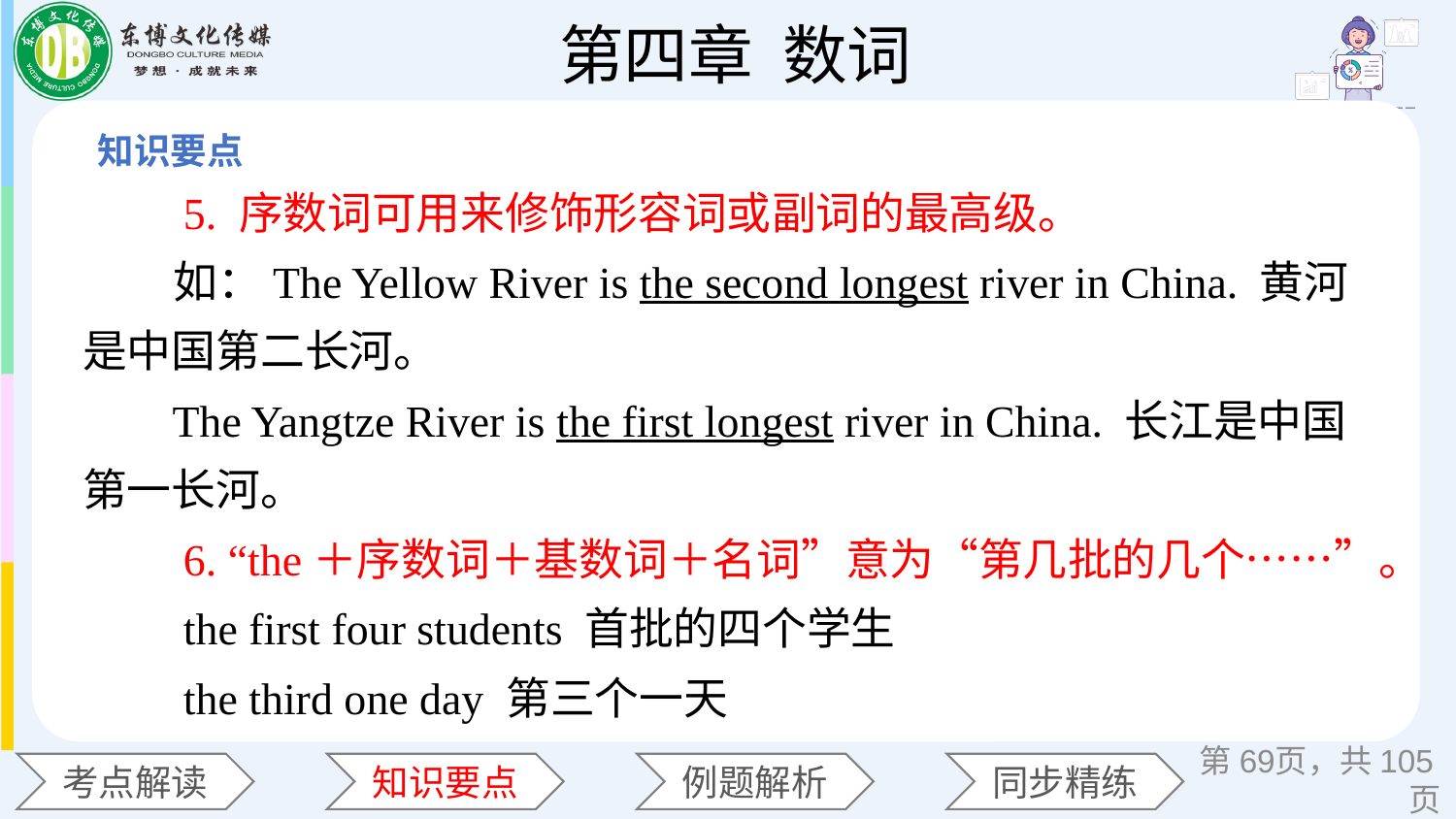

5. 序数词可用来修饰形容词或副词的最高级。
        如：The Yellow River is the second longest river in China. 黄河是中国第二长河。
        The Yangtze River is the first longest river in China. 长江是中国第一长河。
         6. “the＋序数词＋基数词＋名词”意为“第几批的几个……”。
         the first four students 首批的四个学生
         the third one day 第三个一天
第69页，共105页